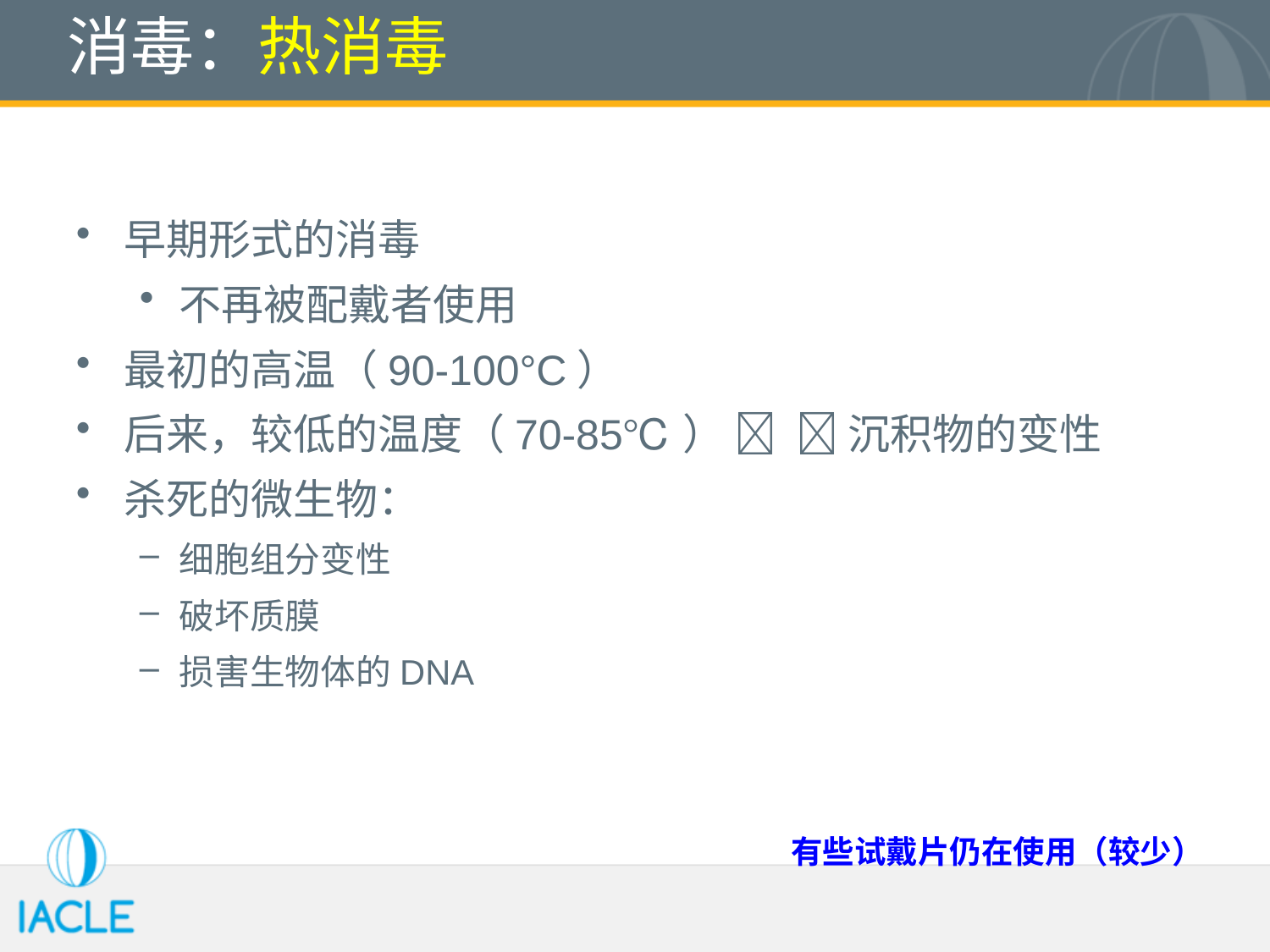

# 消毒：热消毒
早期形式的消毒
不再被配戴者使用
最初的高温（90-100°C）
后来，较低的温度（70-85℃） →  ↓ 沉积物的变性
杀死的微生物：
细胞组分变性
破坏质膜
损害生物体的DNA
有些试戴片仍在使用（较少）